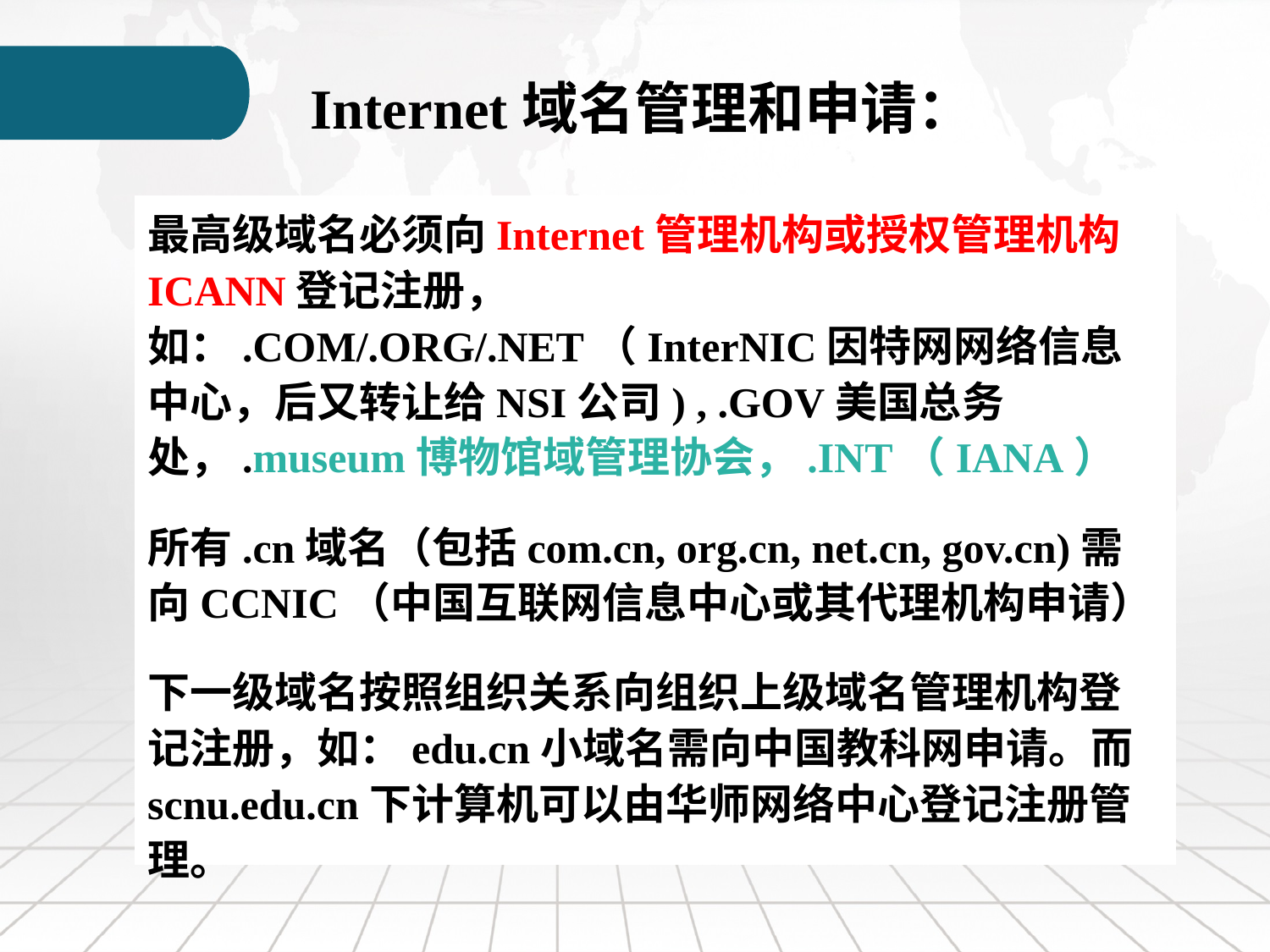

Internet域名管理和申请：
最高级域名必须向Internet管理机构或授权管理机构ICANN登记注册，如：.COM/.ORG/.NET（InterNIC因特网网络信息中心，后又转让给NSI公司) , .GOV美国总务处，.museum博物馆域管理协会，.INT（IANA）
所有.cn域名（包括com.cn, org.cn, net.cn, gov.cn)需向CCNIC（中国互联网信息中心或其代理机构申请）
下一级域名按照组织关系向组织上级域名管理机构登记注册，如：edu.cn小域名需向中国教科网申请。而scnu.edu.cn下计算机可以由华师网络中心登记注册管理。